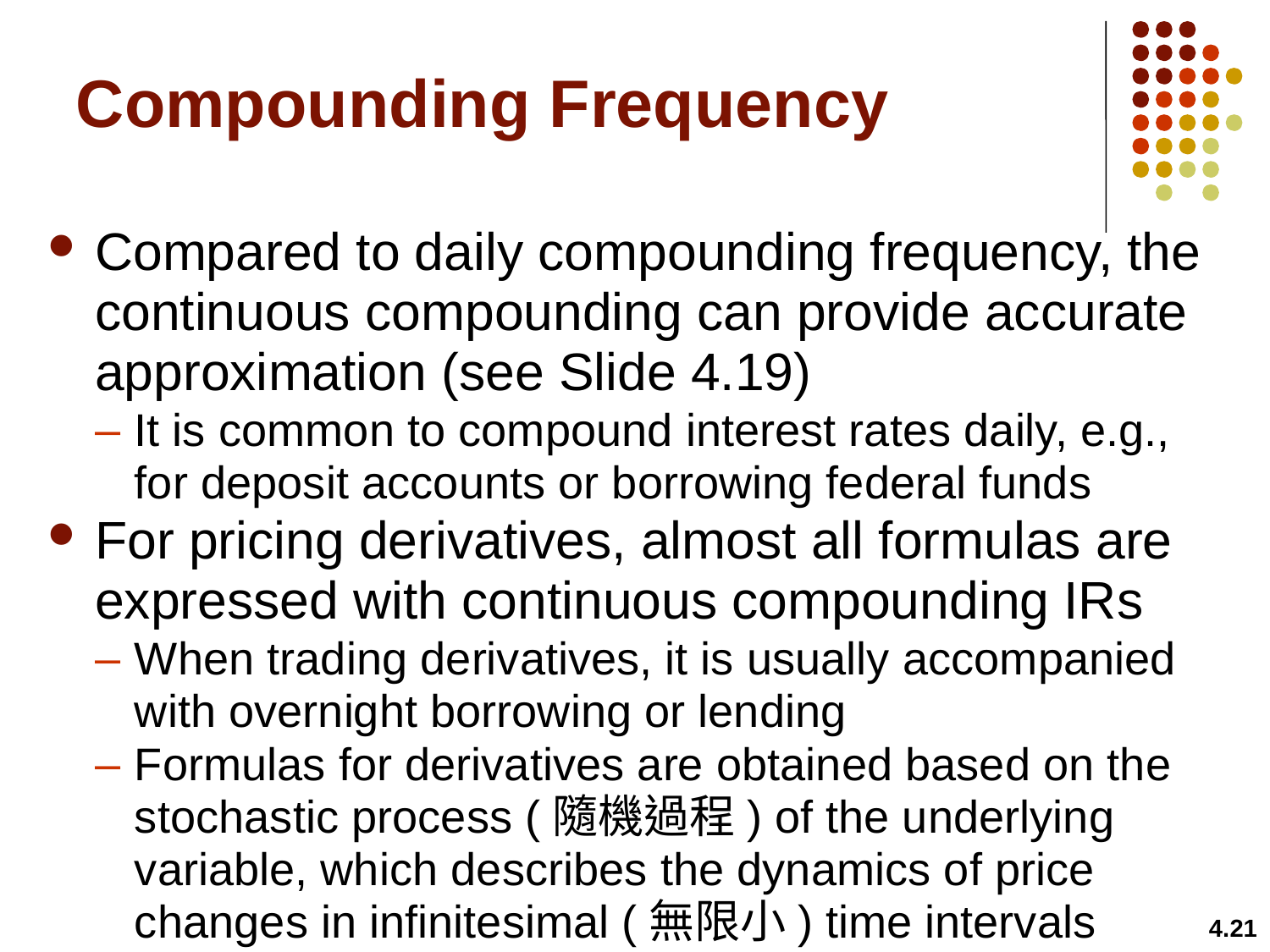

# Compounding Frequency
Compared to daily compounding frequency, the continuous compounding can provide accurate approximation (see Slide 4.19)
It is common to compound interest rates daily, e.g., for deposit accounts or borrowing federal funds
For pricing derivatives, almost all formulas are expressed with continuous compounding IRs
When trading derivatives, it is usually accompanied with overnight borrowing or lending
Formulas for derivatives are obtained based on the stochastic process (隨機過程) of the underlying variable, which describes the dynamics of price changes in infinitesimal (無限小) time intervals
4.21